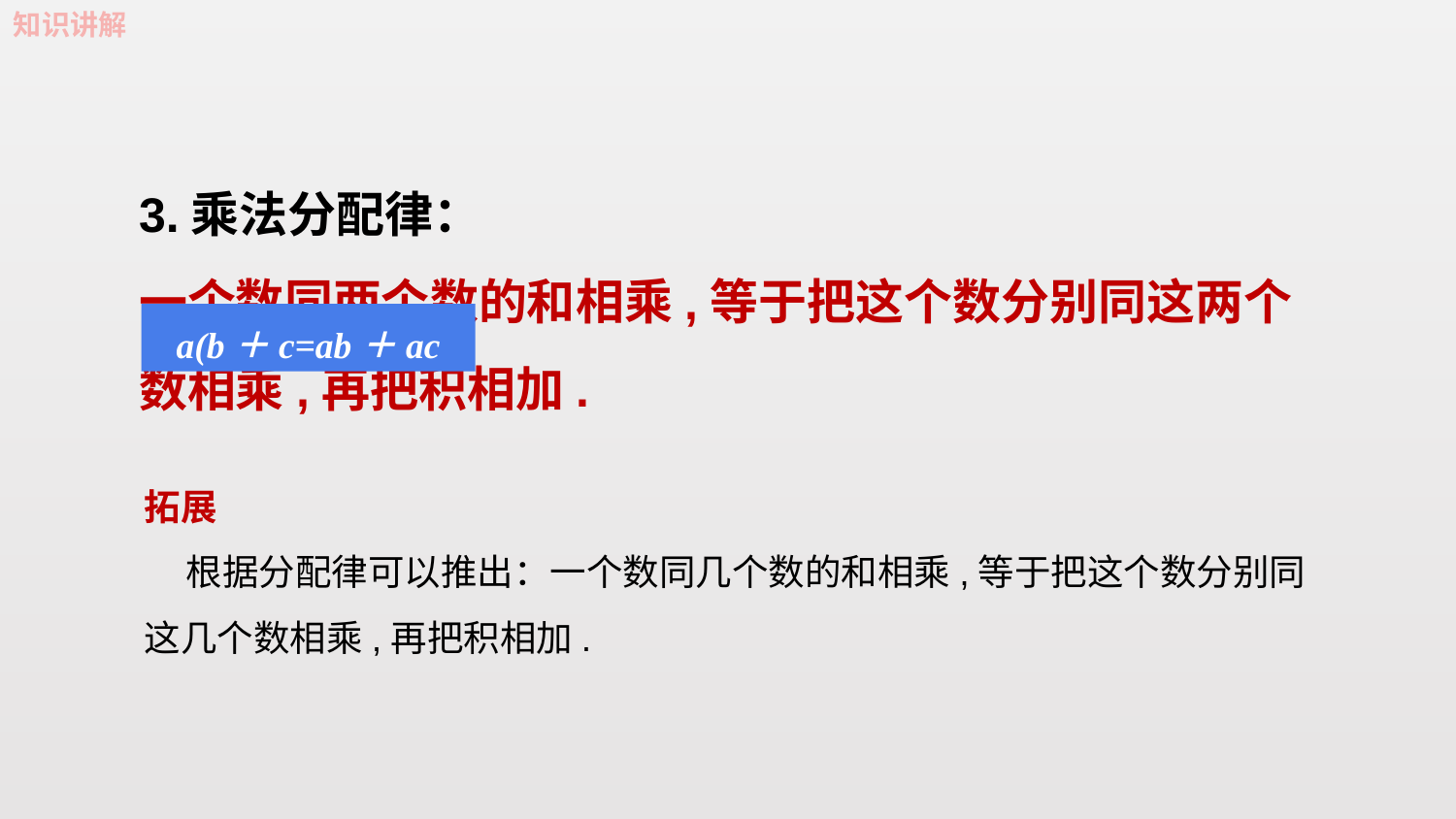

知识讲解
3.乘法分配律：
一个数同两个数的和相乘,等于把这个数分别同这两个数相乘,再把积相加.
a(b＋c=ab＋ac
拓展
    根据分配律可以推出：一个数同几个数的和相乘,等于把这个数分别同这几个数相乘,再把积相加.